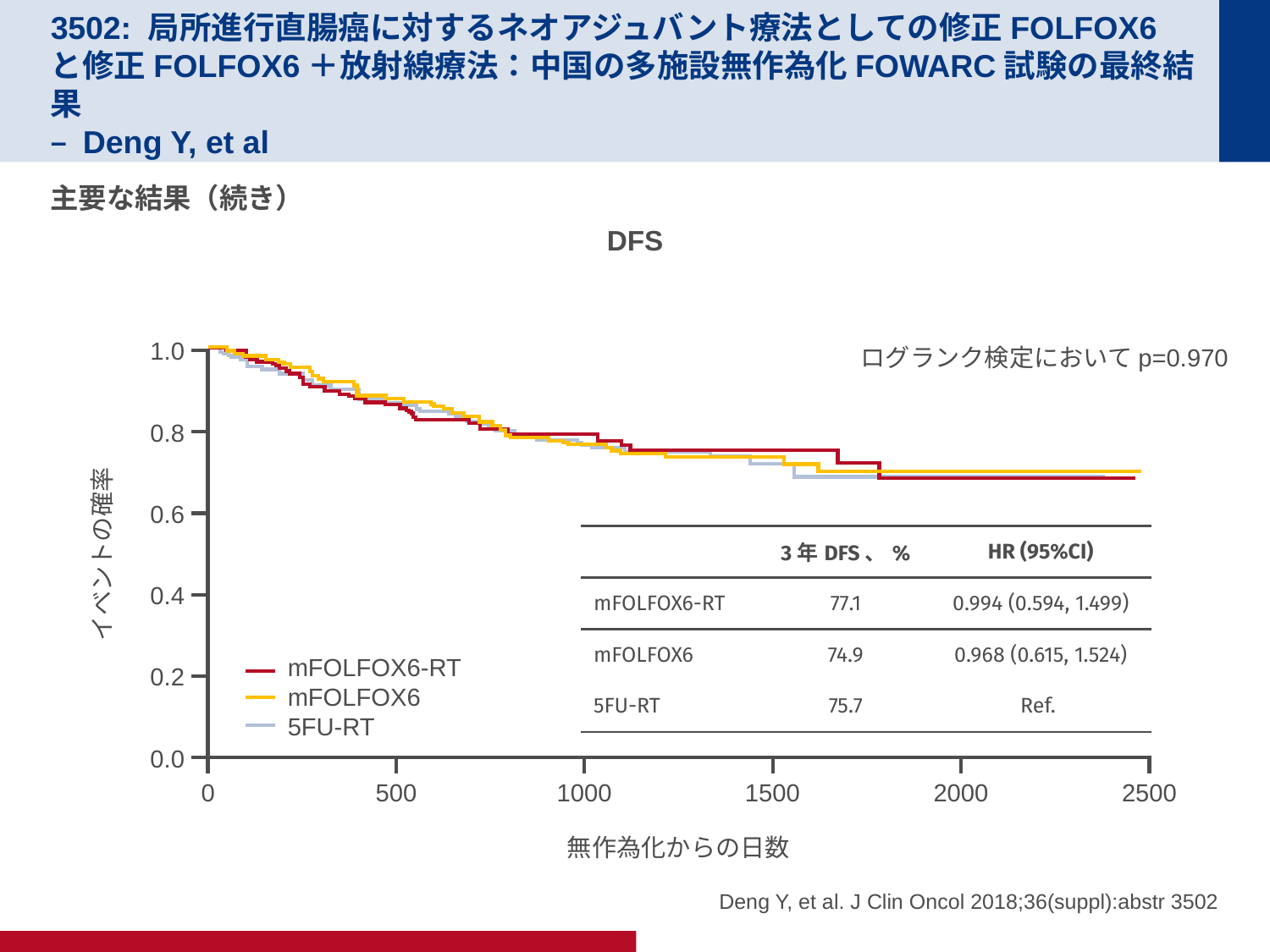

# 3502: 局所進行直腸癌に対するネオアジュバント療法としての修正FOLFOX6と修正FOLFOX6＋放射線療法：中国の多施設無作為化FOWARC試験の最終結果 – Deng Y, et al
主要な結果（続き）

DFS
1.0
ログランク検定においてp=0.970

0.8
0.6
|  | 3年DFS、% | HR (95%CI) |
| --- | --- | --- |
| mFOLFOX6-RT | 77.1 | 0.994 (0.594, 1.499) |
| mFOLFOX6 | 74.9 | 0.968 (0.615, 1.524) |
| 5FU-RT | 75.7 | Ref. |
イベントの確率
0.4
mFOLFOX6-RT
mFOLFOX6
5FU-RT
0.2
0.0
0
500
1000
1500
2000
2500
無作為化からの日数
Deng Y, et al. J Clin Oncol 2018;36(suppl):abstr 3502